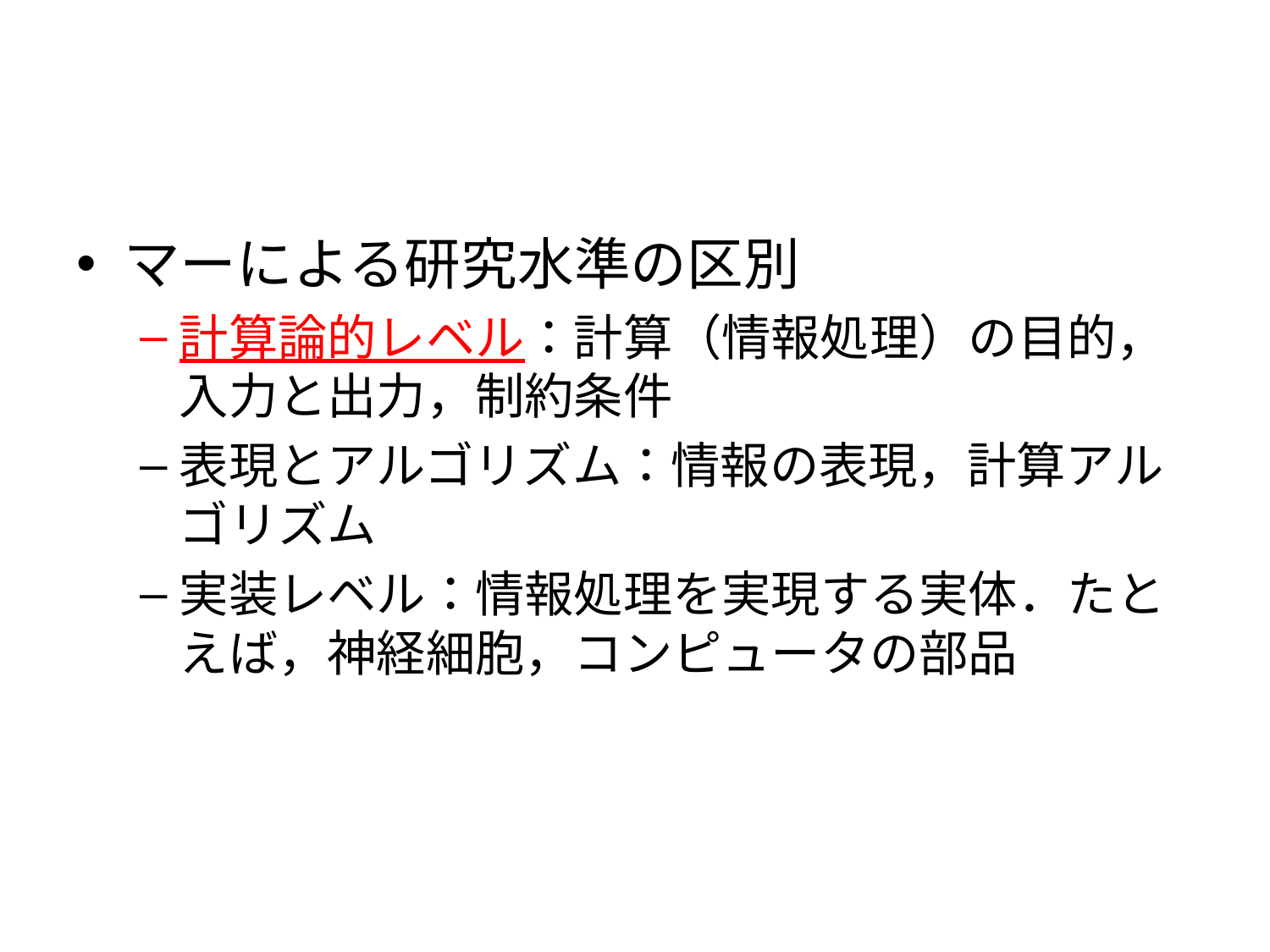

#
マーによる研究水準の区別
計算論的レベル：計算（情報処理）の目的，入力と出力，制約条件
表現とアルゴリズム：情報の表現，計算アルゴリズム
実装レベル：情報処理を実現する実体．たとえば，神経細胞，コンピュータの部品